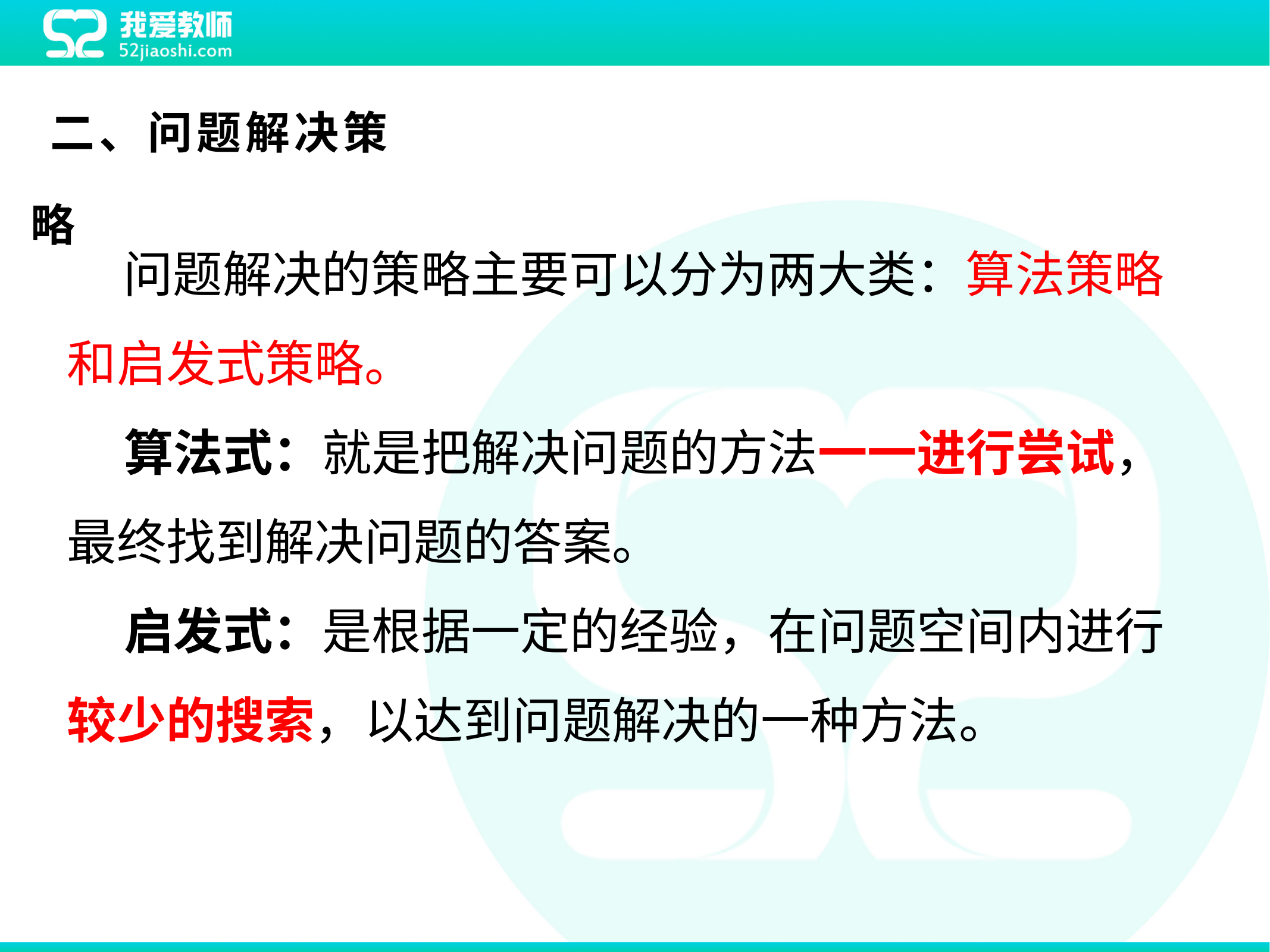

二、问题解决策略
    问题解决的策略主要可以分为两大类：算法策略和启发式策略。
    算法式：就是把解决问题的方法一一进行尝试，最终找到解决问题的答案。
    启发式：是根据一定的经验，在问题空间内进行较少的搜索，以达到问题解决的一种方法。